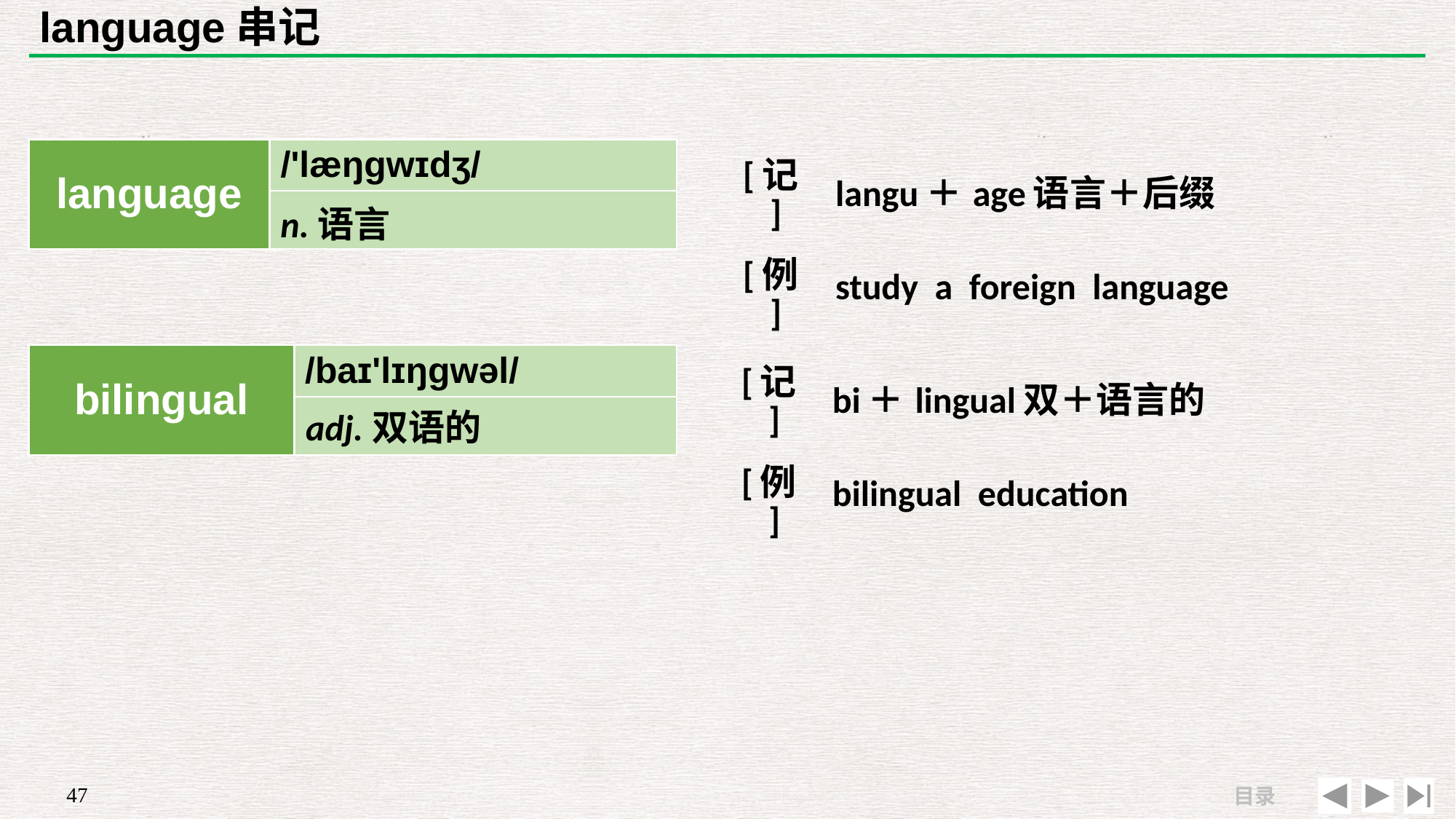

# language串记

| language | /'læŋɡwɪdʒ/ |
| --- | --- |
|  |  |
| [记] | langu＋age语言＋后缀 |
| --- | --- |
| [例] | study a foreign language |
n.语言
| bilingual | /baɪ'lɪŋɡwəl/ |
| --- | --- |
|  |  |
| [记] | bi＋lingual双＋语言的 |
| --- | --- |
| [例] | bilingual education |
adj.双语的